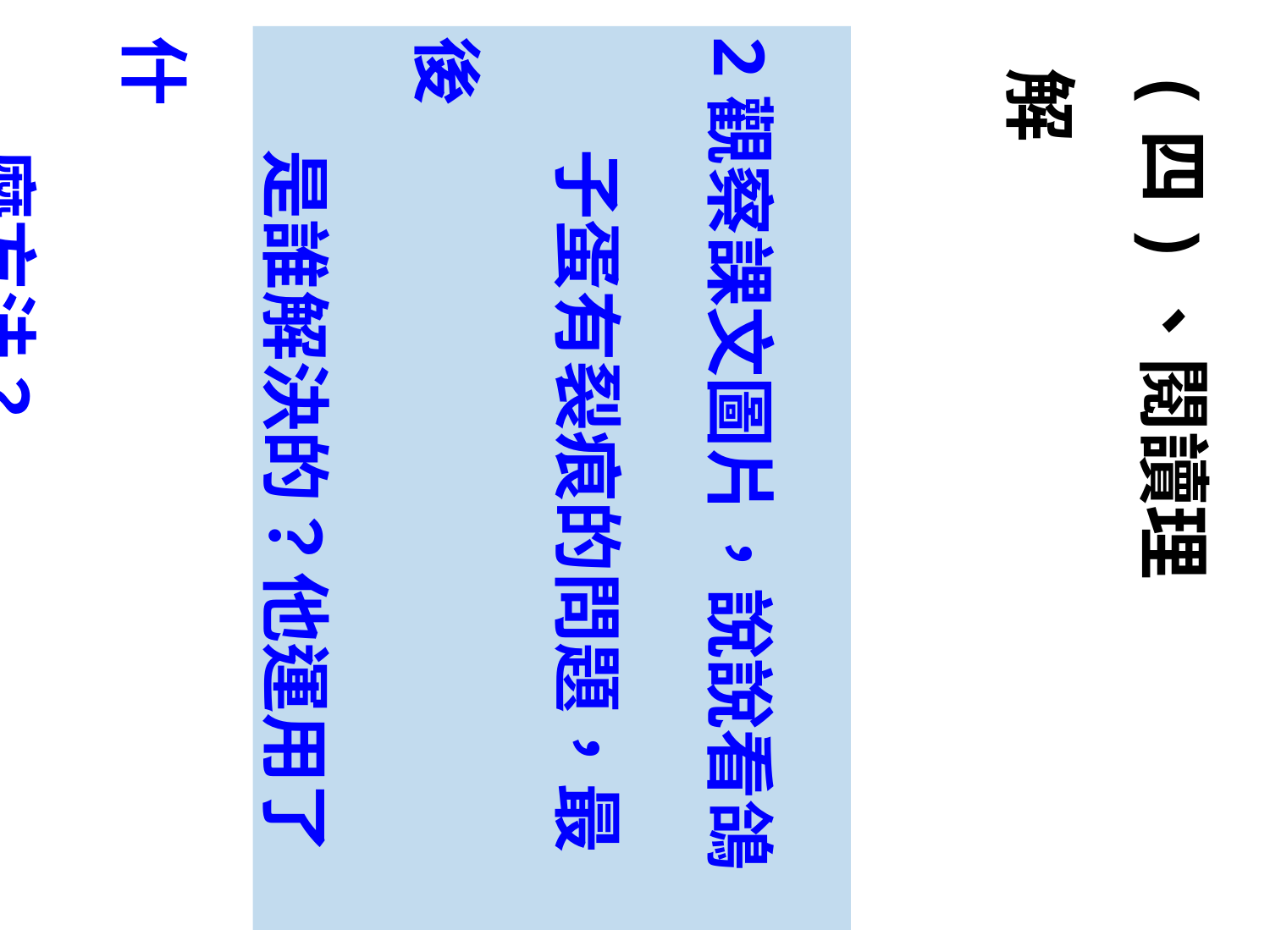

2觀察課文圖片，說說看鴿
      子蛋有裂痕的問題，最後
      是誰解決的？他運用了什
      麼方法？
(四)、閱讀理解